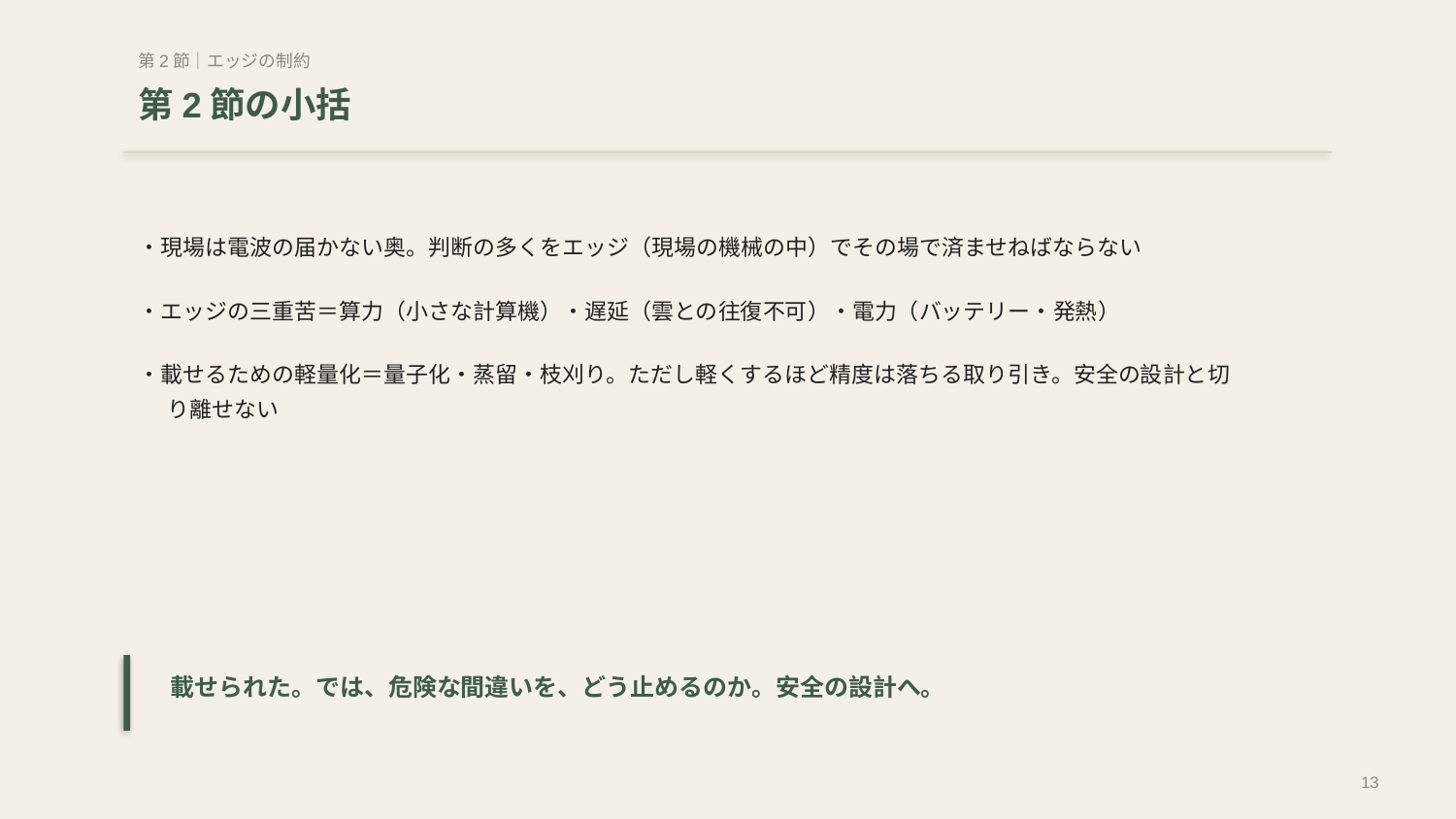

第2節｜エッジの制約
第2節の小括

・現場は電波の届かない奥。判断の多くをエッジ（現場の機械の中）でその場で済ませねばならない
・エッジの三重苦＝算力（小さな計算機）・遅延（雲との往復不可）・電力（バッテリー・発熱）
・載せるための軽量化＝量子化・蒸留・枝刈り。ただし軽くするほど精度は落ちる取り引き。安全の設計と切り離せない

載せられた。では、危険な間違いを、どう止めるのか。安全の設計へ。
13